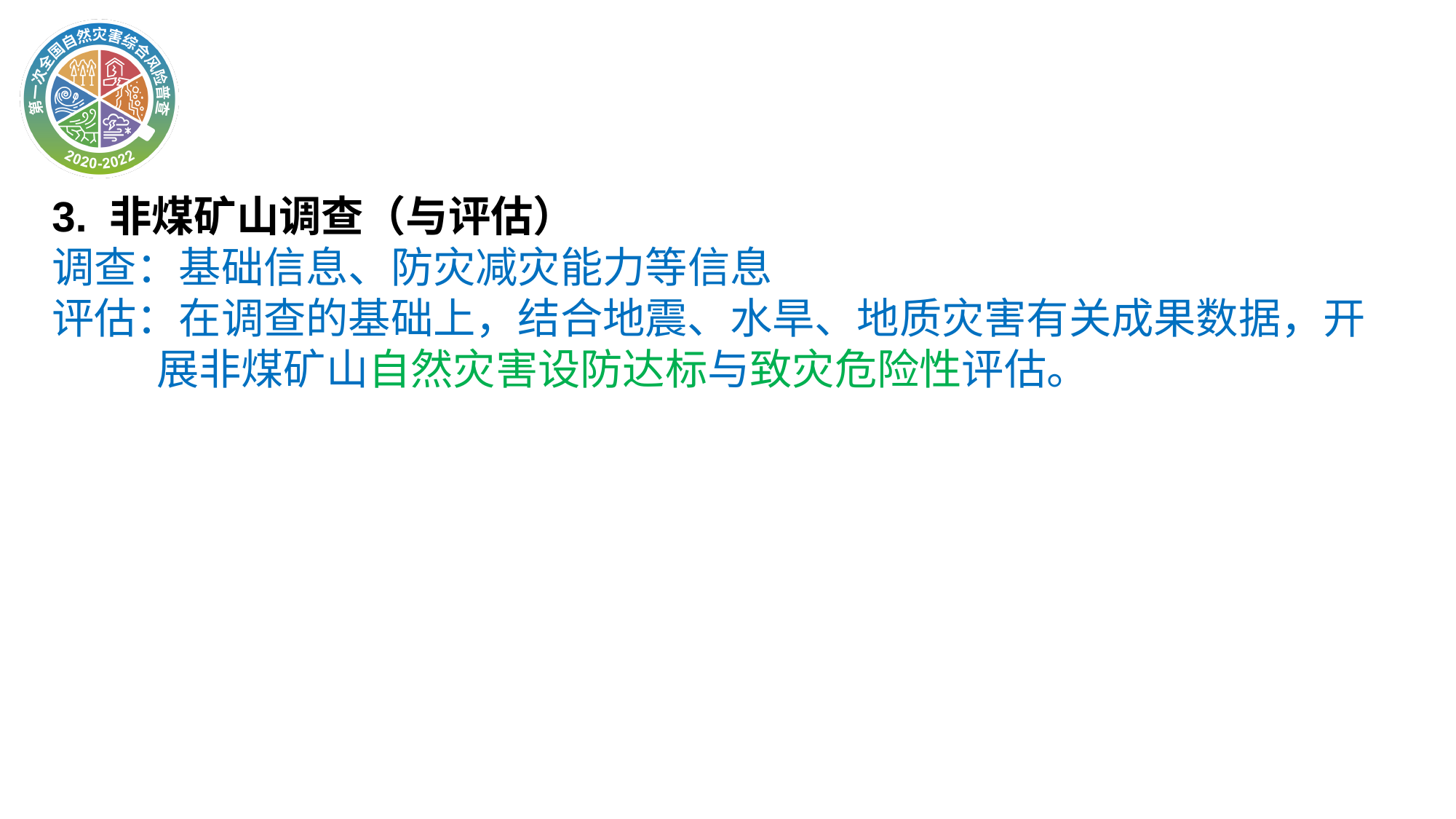

3. 非煤矿山调查（与评估）
调查：基础信息、防灾减灾能力等信息
评估：在调查的基础上，结合地震、水旱、地质灾害有关成果数据，开
          展非煤矿山自然灾害设防达标与致灾危险性评估。